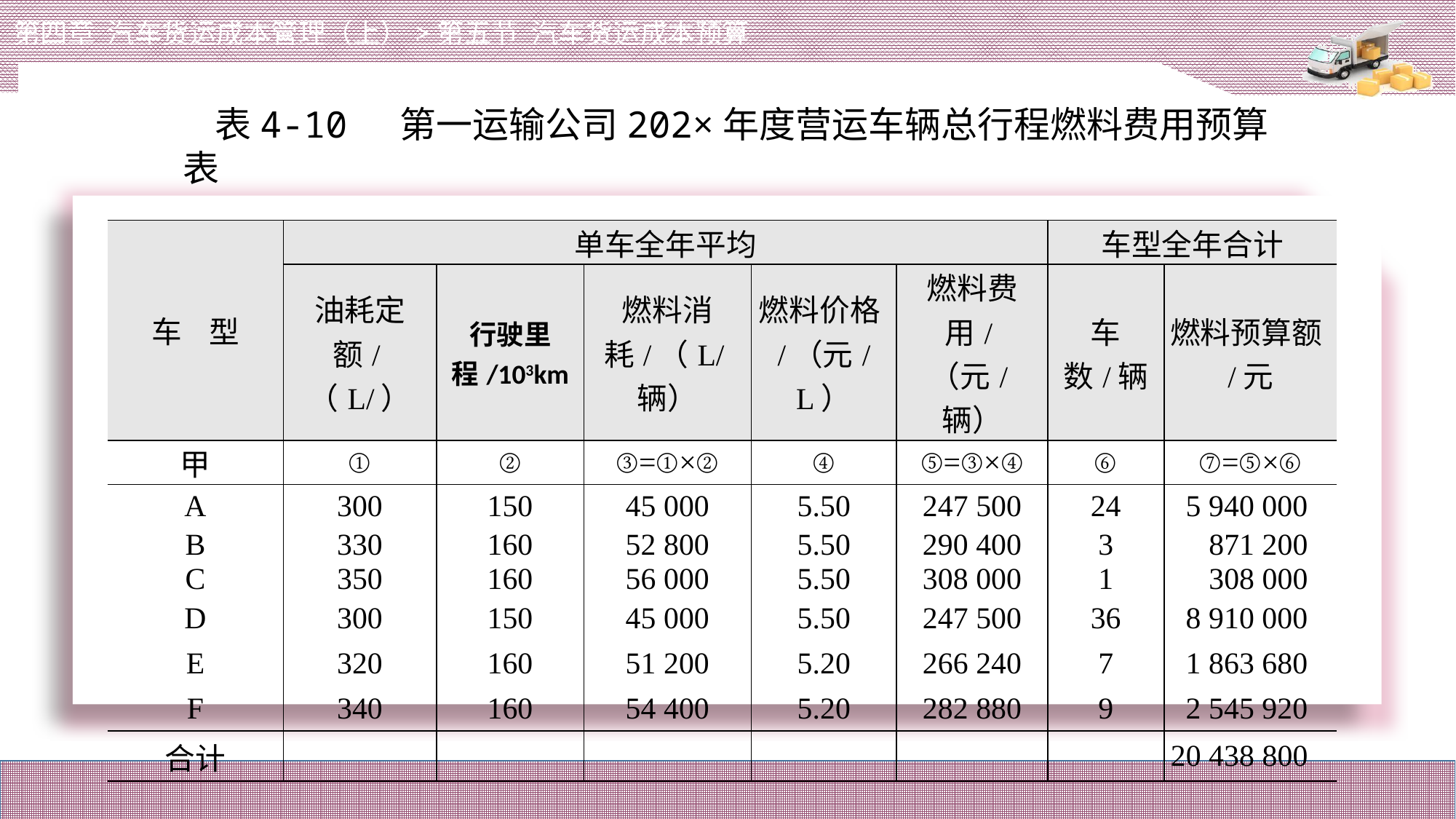

第四章  汽车货运成本管理（上）>第五节  汽车货运成本预算
表4-10  第一运输公司202×年度营运车辆总行程燃料费用预算表
| 车 型 | 单车全年平均 |  |  |  |  | 车型全年合计 |  |
| --- | --- | --- | --- | --- | --- | --- | --- |
|  | 油耗定额/（L/） | 行驶里程/103km | 燃料消耗/（L/辆） | 燃料价格/（元/L） | 燃料费用/（元/辆） | 车数/辆 | 燃料预算额/元 |
| 甲 | ① | ② | ③=①×② | ④ | ⑤=③×④ | ⑥ | ⑦=⑤×⑥ |
| A | 300 | 150 | 45 000 | 5.50 | 247 500 | 24 | 5 940 000 |
| B | 330 | 160 | 52 800 | 5.50 | 290 400 | 3 | 871 200 |
| C | 350 | 160 | 56 000 | 5.50 | 308 000 | 1 | 308 000 |
| D | 300 | 150 | 45 000 | 5.50 | 247 500 | 36 | 8 910 000 |
| E | 320 | 160 | 51 200 | 5.20 | 266 240 | 7 | 1 863 680 |
| F | 340 | 160 | 54 400 | 5.20 | 282 880 | 9 | 2 545 920 |
| 合计 |  |  |  |  |  |  | 20 438 800 |